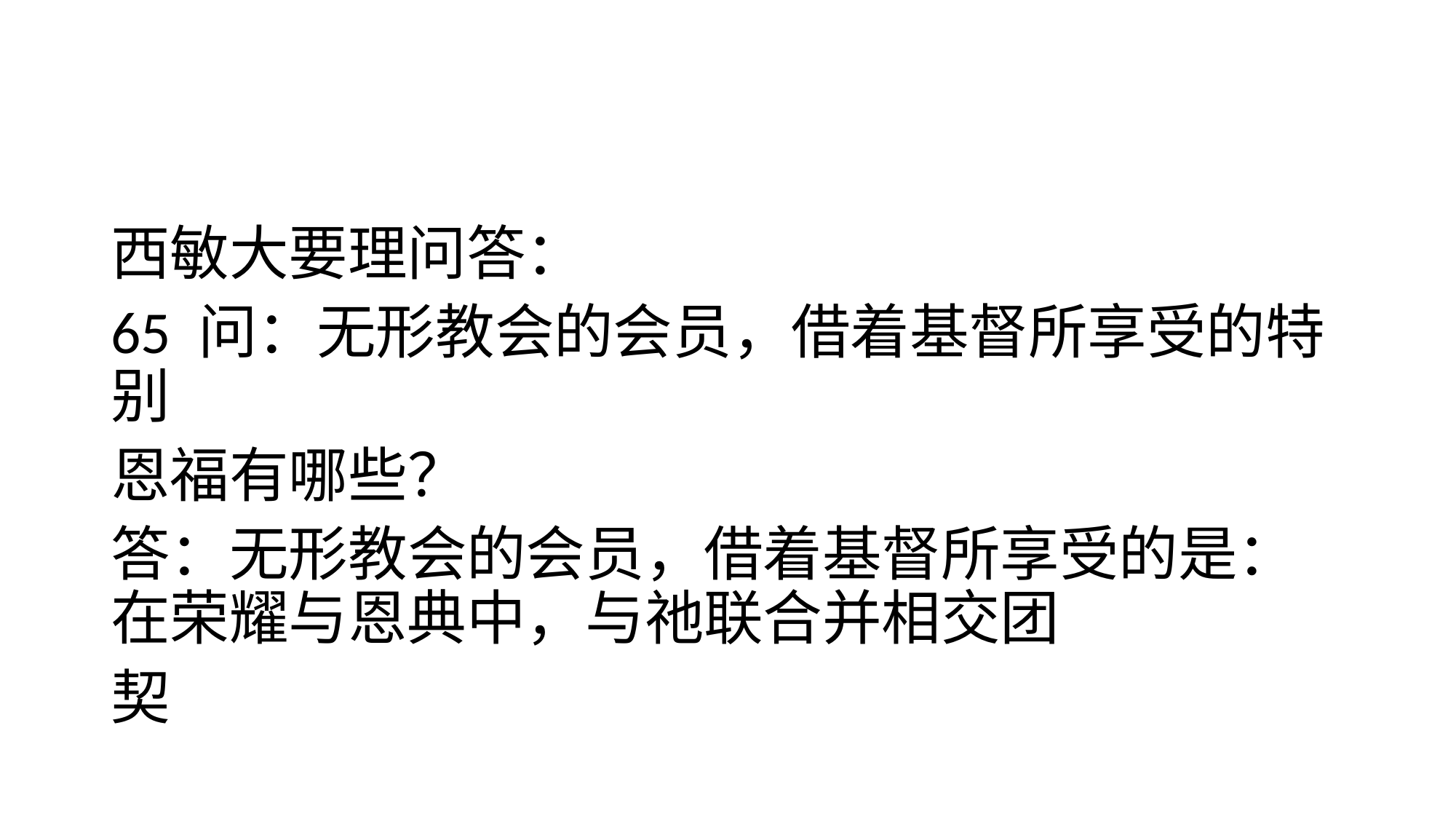

#
西敏大要理问答：
65 问：无形教会的会员，借着基督所享受的特别
恩福有哪些？
答：无形教会的会员，借着基督所享受的是：在荣耀与恩典中，与祂联合并相交团
契